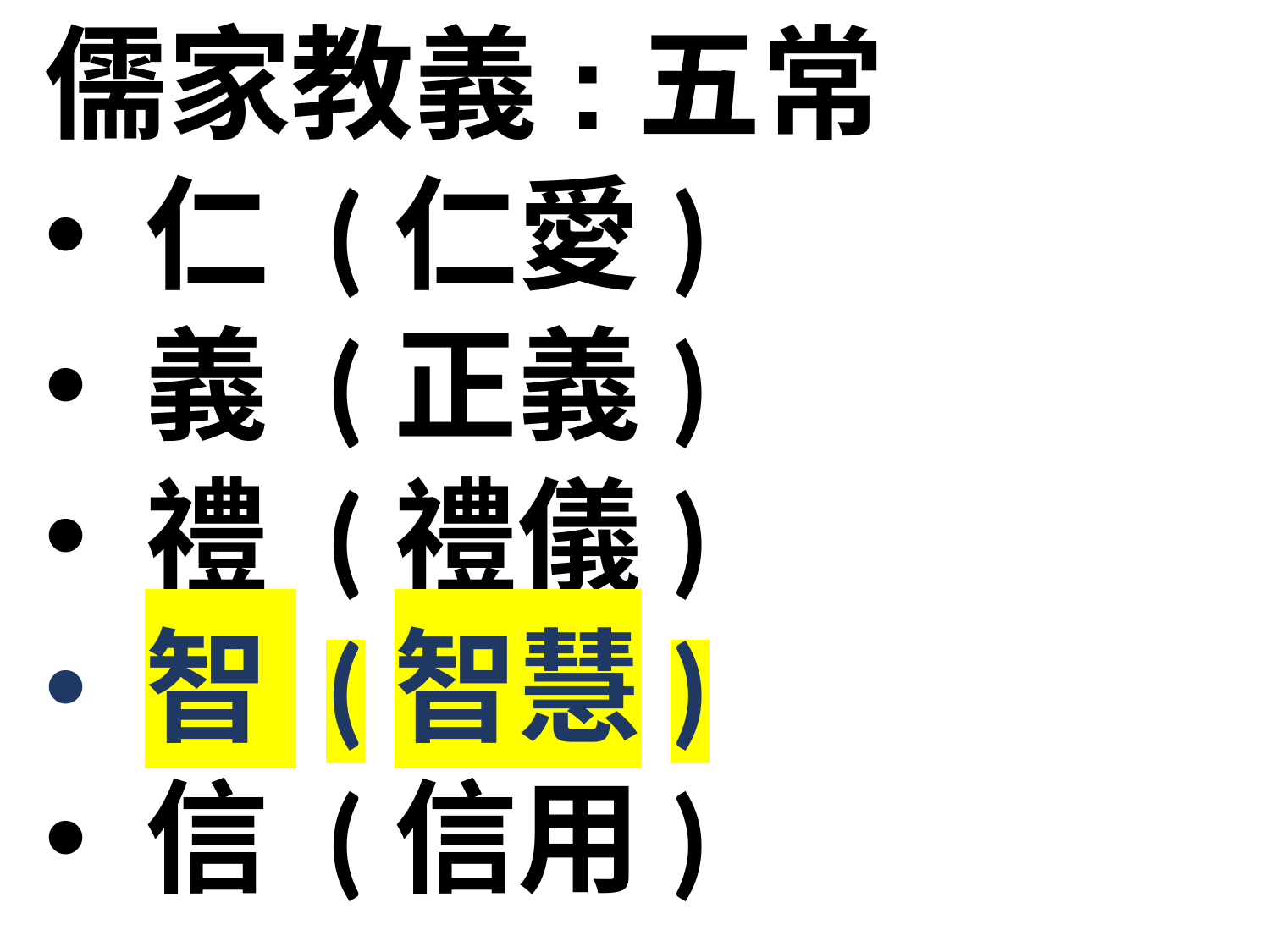

儒家教義:五常
 仁 (仁愛)
 義 (正義)
 禮 (禮儀)
 智 (智慧)
 信 (信用)